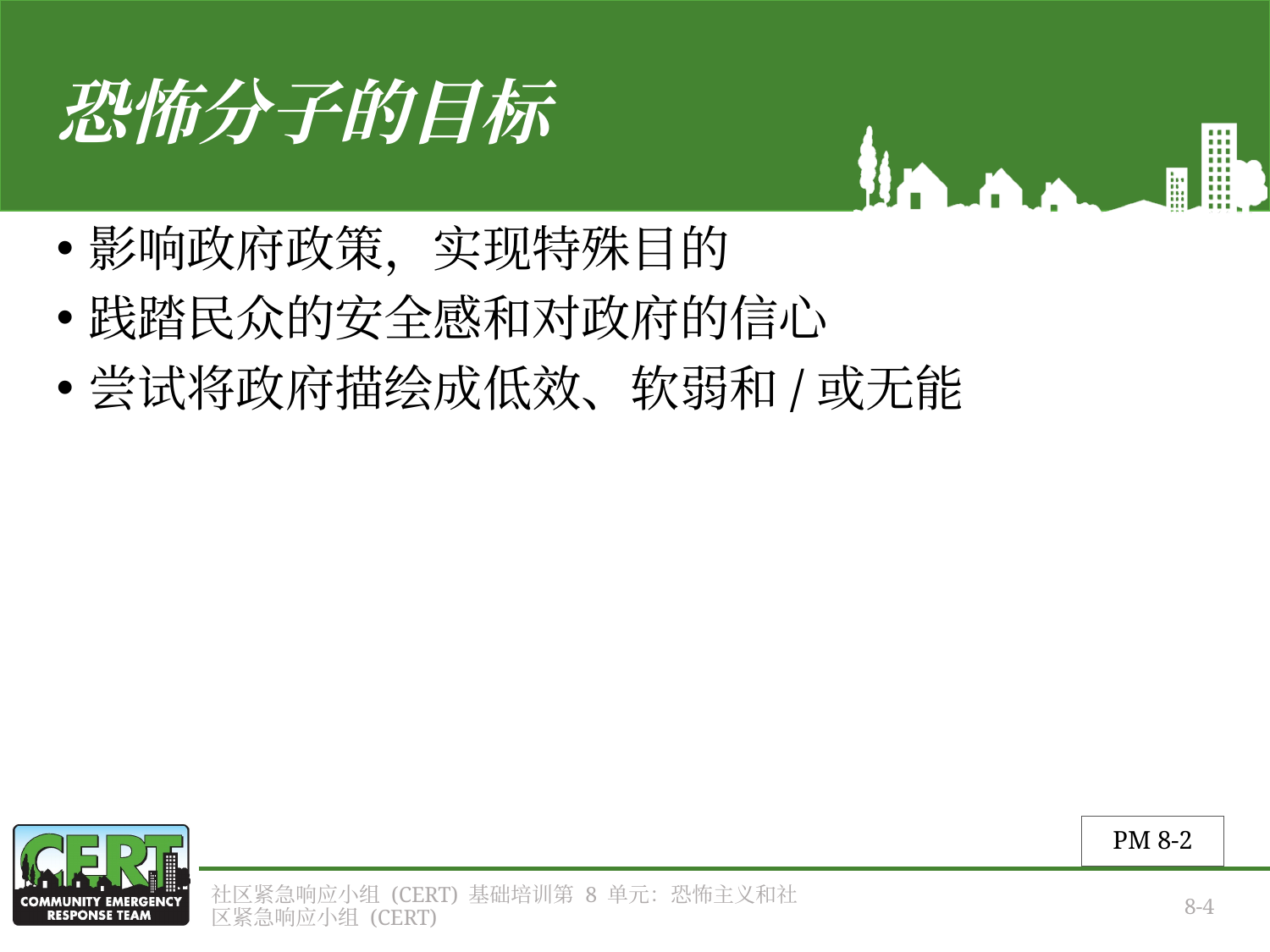

# 恐怖分子的目标
影响政府政策，实现特殊目的
践踏民众的安全感和对政府的信心
尝试将政府描绘成低效、软弱和/或无能
PM 8-2
社区紧急响应小组 (CERT) 基础培训第 8 单元：恐怖主义和社区紧急响应小组 (CERT)
8-4